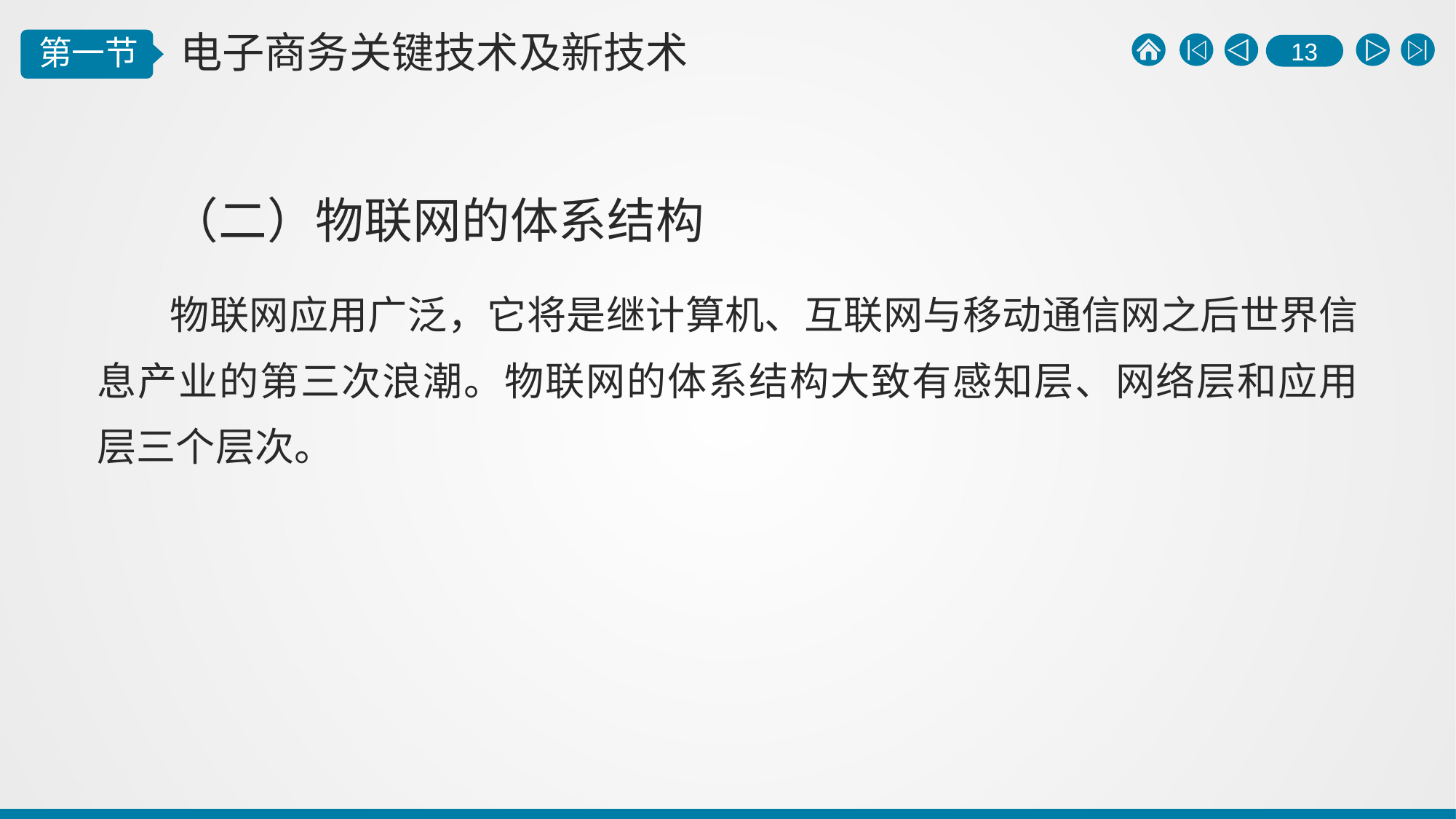

（二）物联网的体系结构
物联网应用广泛，它将是继计算机、互联网与移动通信网之后世界信息产业的第三次浪潮。物联网的体系结构大致有感知层、网络层和应用层三个层次。